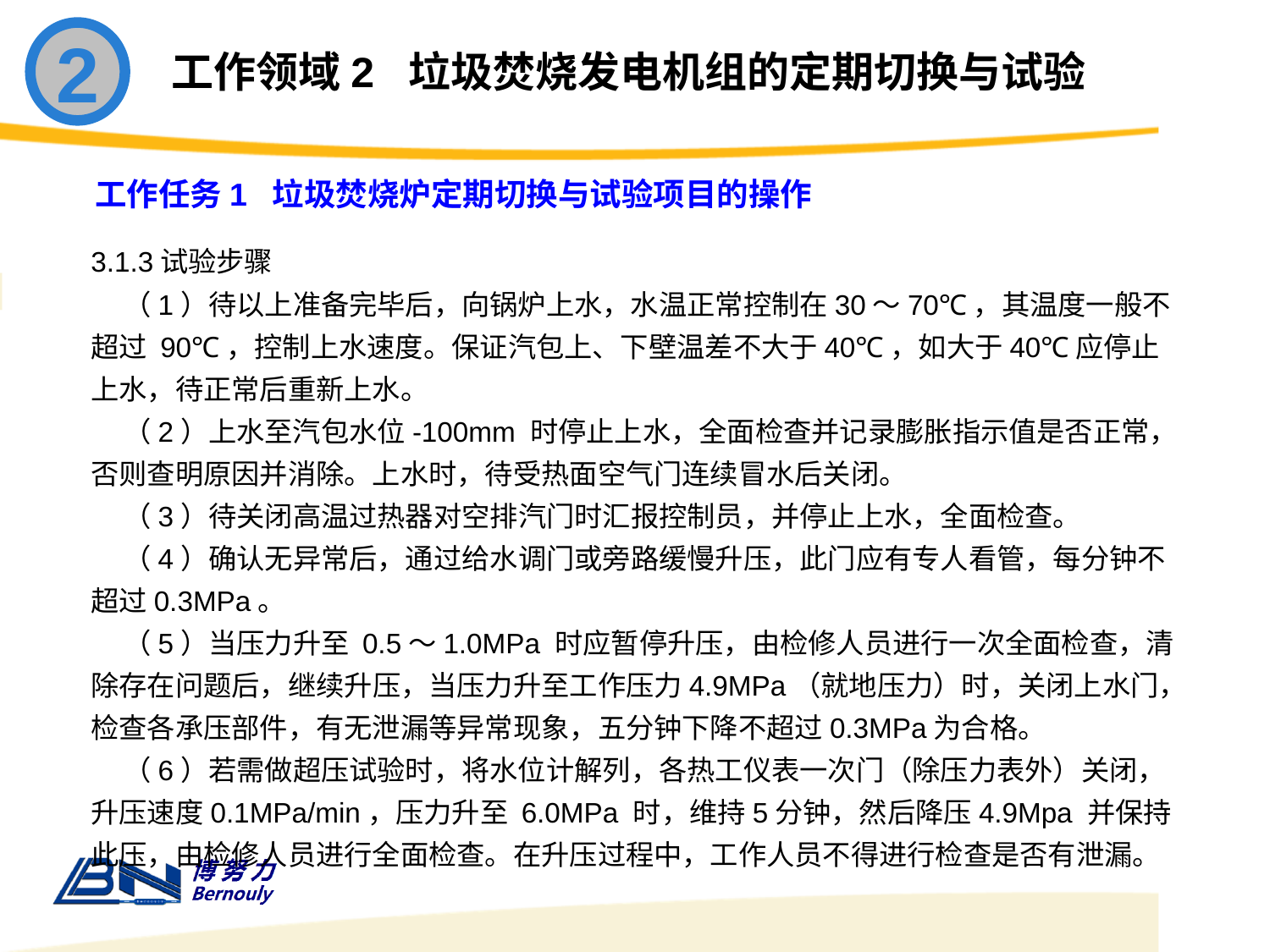

2
工作领域2  垃圾焚烧发电机组的定期切换与试验
工作任务1  垃圾焚烧炉定期切换与试验项目的操作
3.1.3试验步骤
    （1）待以上准备完毕后，向锅炉上水，水温正常控制在30～70℃，其温度一般不超过 90℃，控制上水速度。保证汽包上、下壁温差不大于40℃，如大于40℃应停止上水，待正常后重新上水。
    （2）上水至汽包水位-100mm 时停止上水，全面检查并记录膨胀指示值是否正常，否则查明原因并消除。上水时，待受热面空气门连续冒水后关闭。
    （3）待关闭高温过热器对空排汽门时汇报控制员，并停止上水，全面检查。
    （4）确认无异常后，通过给水调门或旁路缓慢升压，此门应有专人看管，每分钟不超过0.3MPa。
    （5）当压力升至 0.5～1.0MPa 时应暂停升压，由检修人员进行一次全面检查，清除存在问题后，继续升压，当压力升至工作压力4.9MPa（就地压力）时，关闭上水门，检查各承压部件，有无泄漏等异常现象，五分钟下降不超过0.3MPa为合格。
    （6）若需做超压试验时，将水位计解列，各热工仪表一次门（除压力表外）关闭，升压速度0.1MPa/min，压力升至 6.0MPa 时，维持5分钟，然后降压4.9Mpa 并保持此压，由检修人员进行全面检查。在升压过程中，工作人员不得进行检查是否有泄漏。